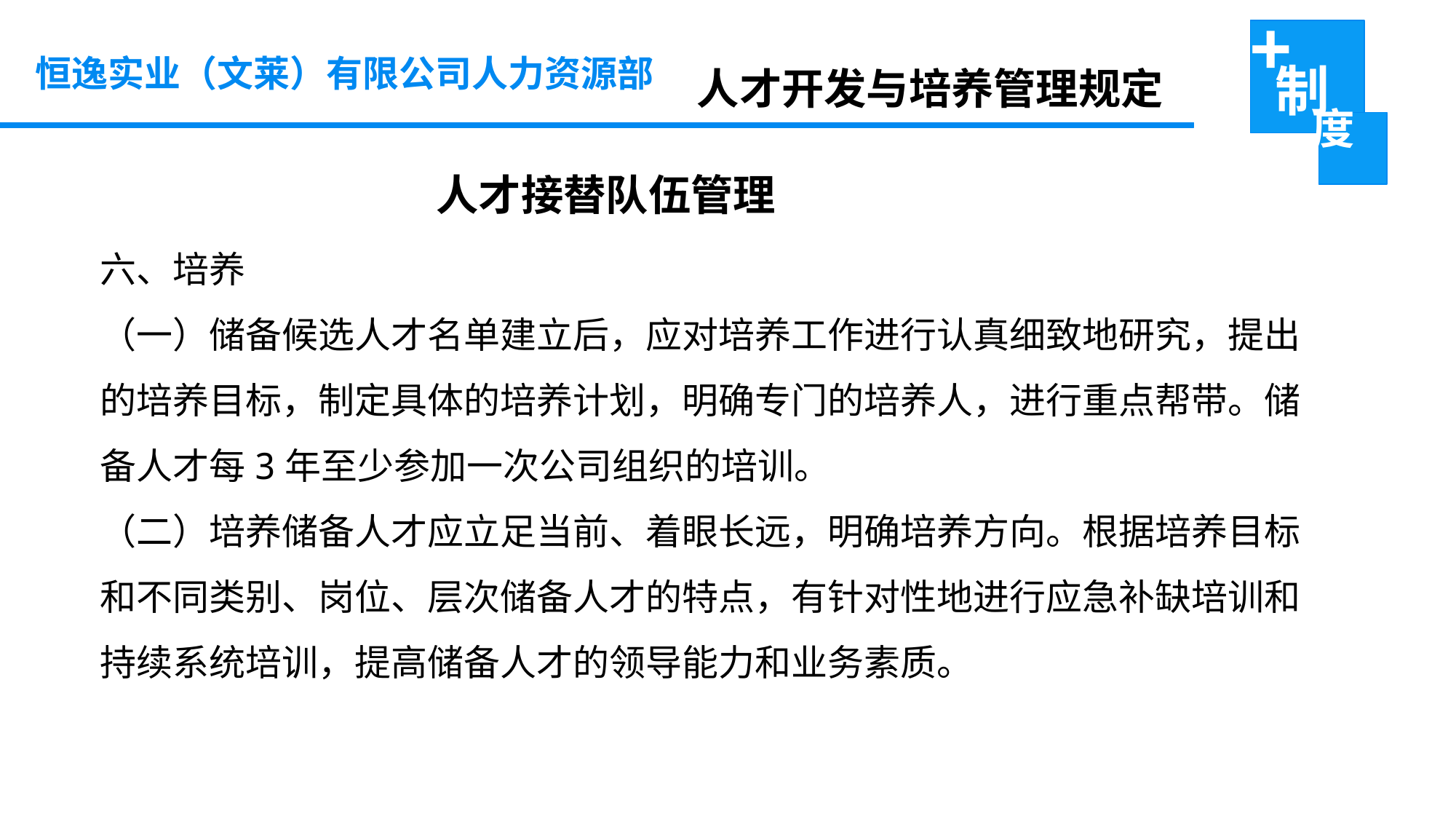

恒逸实业（文莱）有限公司人力资源部
人才开发与培养管理规定
人才接替队伍管理
六、培养
（一）储备候选人才名单建立后，应对培养工作进行认真细致地研究，提出的培养目标，制定具体的培养计划，明确专门的培养人，进行重点帮带。储备人才每3年至少参加一次公司组织的培训。
（二）培养储备人才应立足当前、着眼长远，明确培养方向。根据培养目标和不同类别、岗位、层次储备人才的特点，有针对性地进行应急补缺培训和持续系统培训，提高储备人才的领导能力和业务素质。